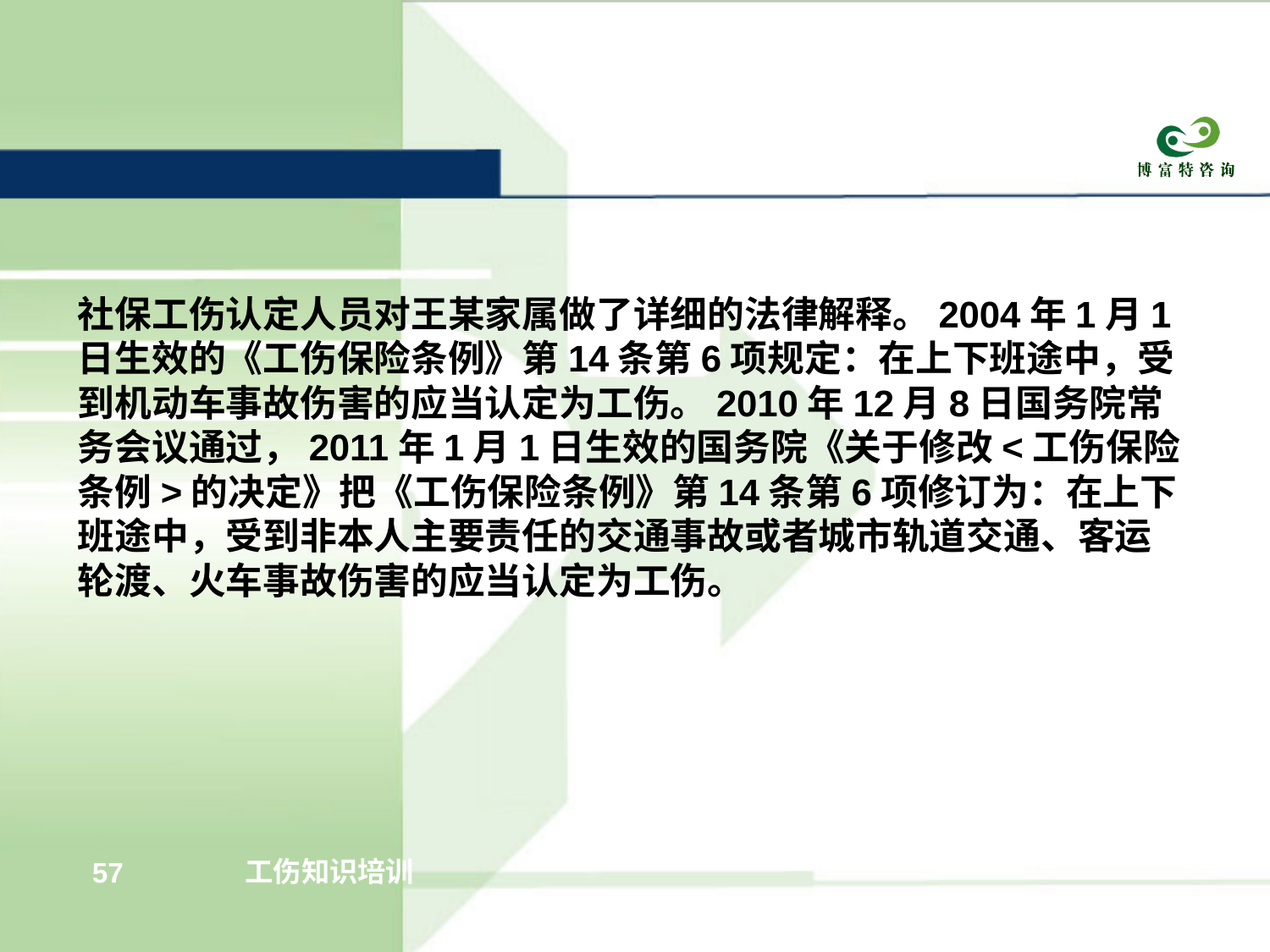

社保工伤认定人员对王某家属做了详细的法律解释。2004年1月1日生效的《工伤保险条例》第14条第6项规定：在上下班途中，受到机动车事故伤害的应当认定为工伤。2010年12月8日国务院常务会议通过，2011年1月1日生效的国务院《关于修改<工伤保险条例>的决定》把《工伤保险条例》第14条第6项修订为：在上下班途中，受到非本人主要责任的交通事故或者城市轨道交通、客运轮渡、火车事故伤害的应当认定为工伤。

工伤知识培训
57